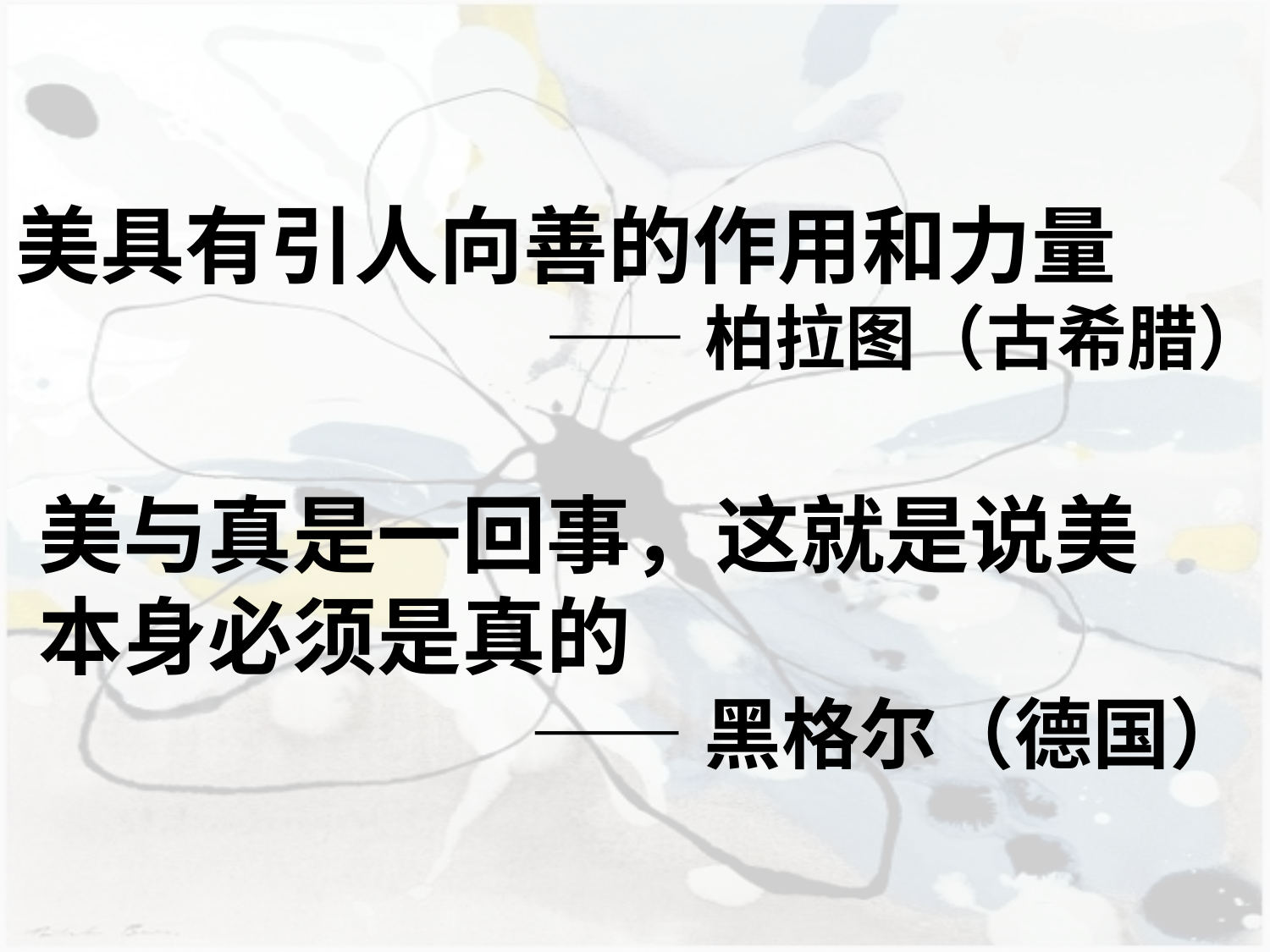

#
美具有引人向善的作用和力量
                                 ——柏拉图（古希腊）

美与真是一回事，这就是说美
本身必须是真的
                            ——黑格尔（德国）